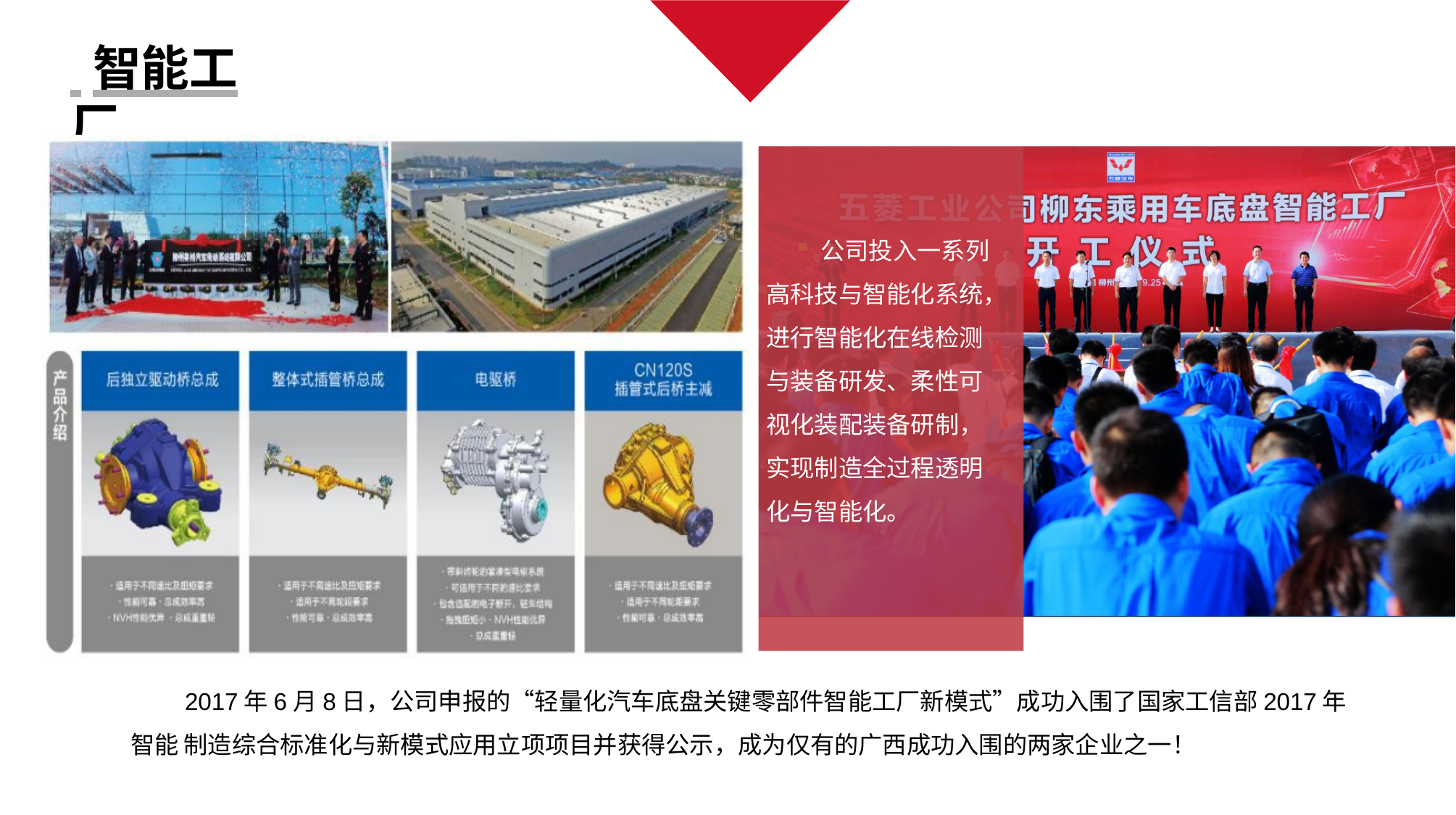

# 智能工厂

公司投入一系列 高科技与智能化系统， 进行智能化在线检测 与装备研发、柔性可 视化装配装备研制，  实现制造全过程透明 化与智能化。
2017年6月8日，公司申报的“轻量化汽车底盘关键零部件智能工厂新模式”成功入围了国家工信部2017年智能 制造综合标准化与新模式应用立项项目并获得公示，成为仅有的广西成功入围的两家企业之一！